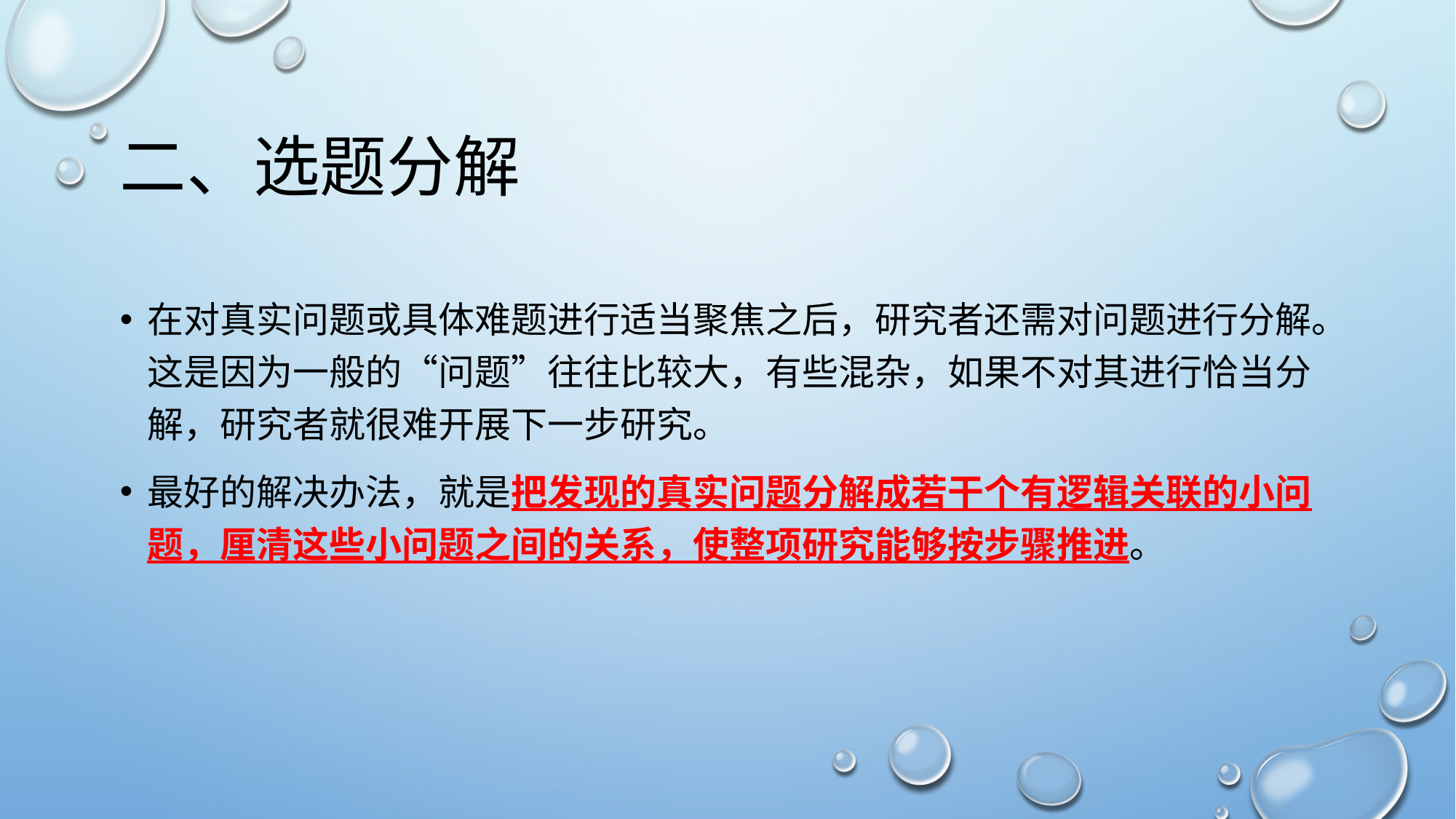

# 二、选题分解
在对真实问题或具体难题进行适当聚焦之后，研究者还需对问题进行分解。这是因为一般的“问题”往往比较大，有些混杂，如果不对其进行恰当分解，研究者就很难开展下一步研究。
最好的解决办法，就是把发现的真实问题分解成若干个有逻辑关联的小问题，厘清这些小问题之间的关系，使整项研究能够按步骤推进。